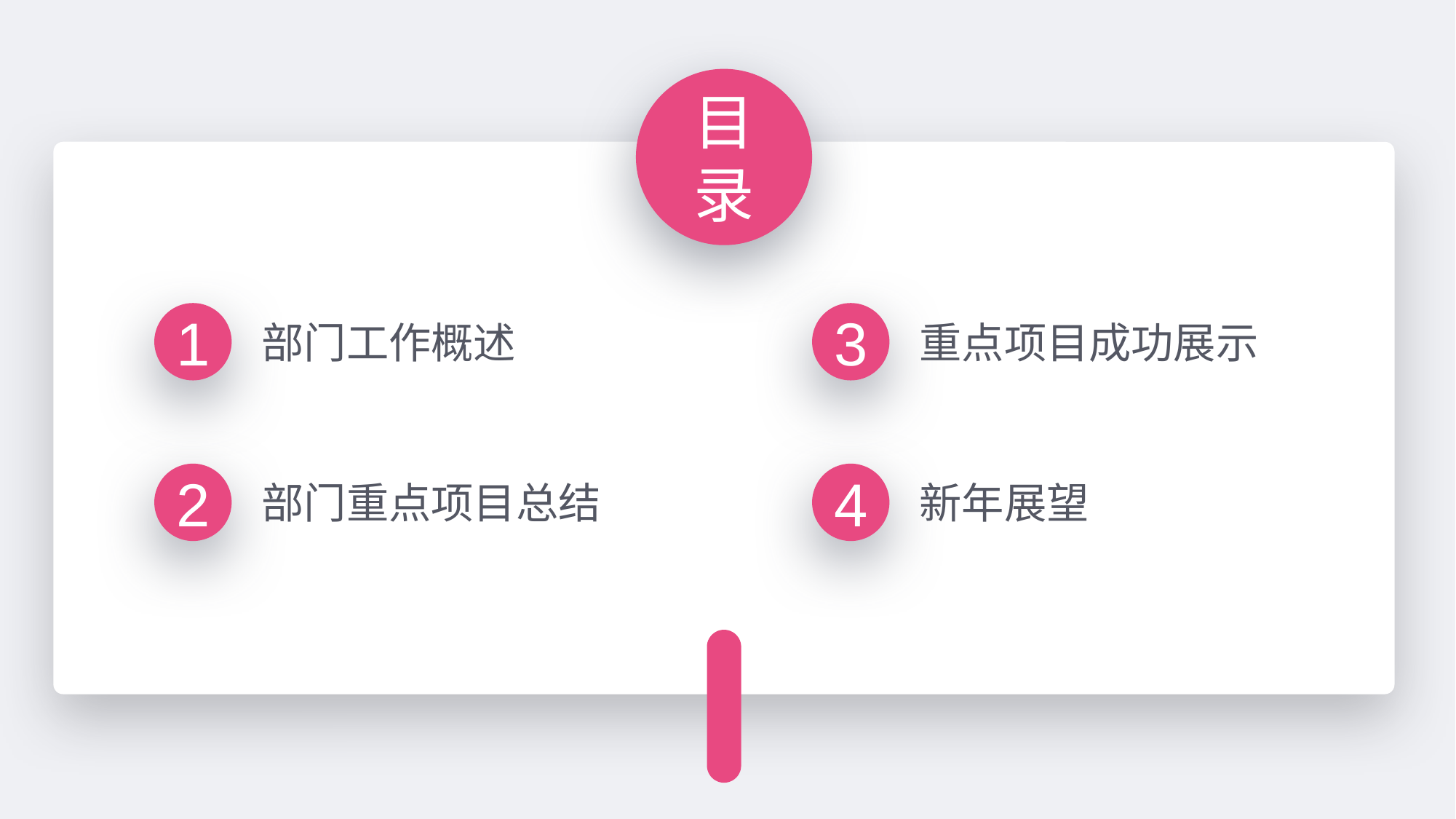

目录

1
3
部门工作概述
重点项目成功展示
2
4
部门重点项目总结
新年展望